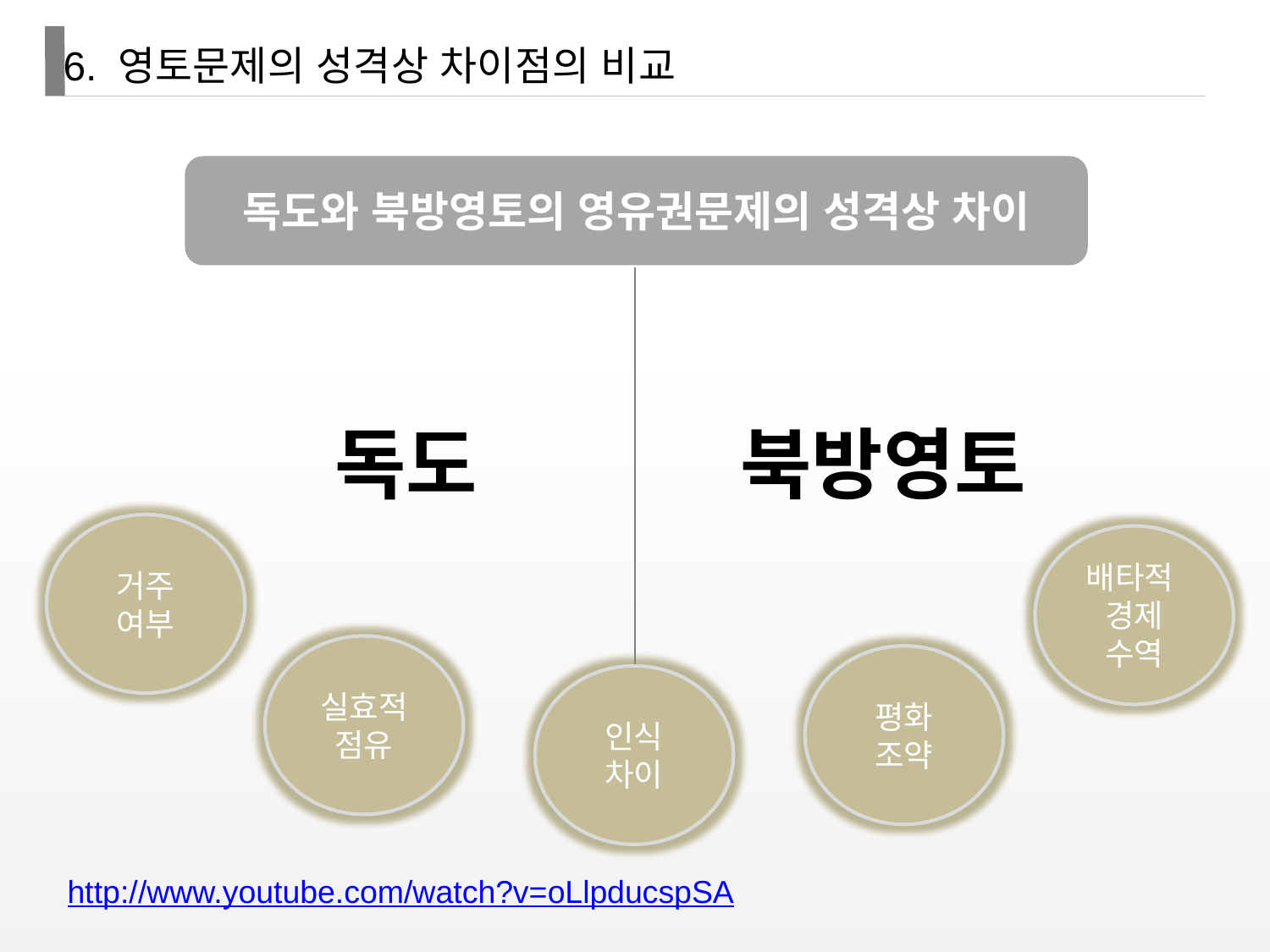

6. 영토문제의 성격상 차이점의 비교
독도와 북방영토의 영유권문제의 성격상 차이
독도
북방영토
거주
여부
배타적
경제
수역
실효적 점유
평화
조약
인식
차이
http://www.youtube.com/watch?v=oLlpducspSA